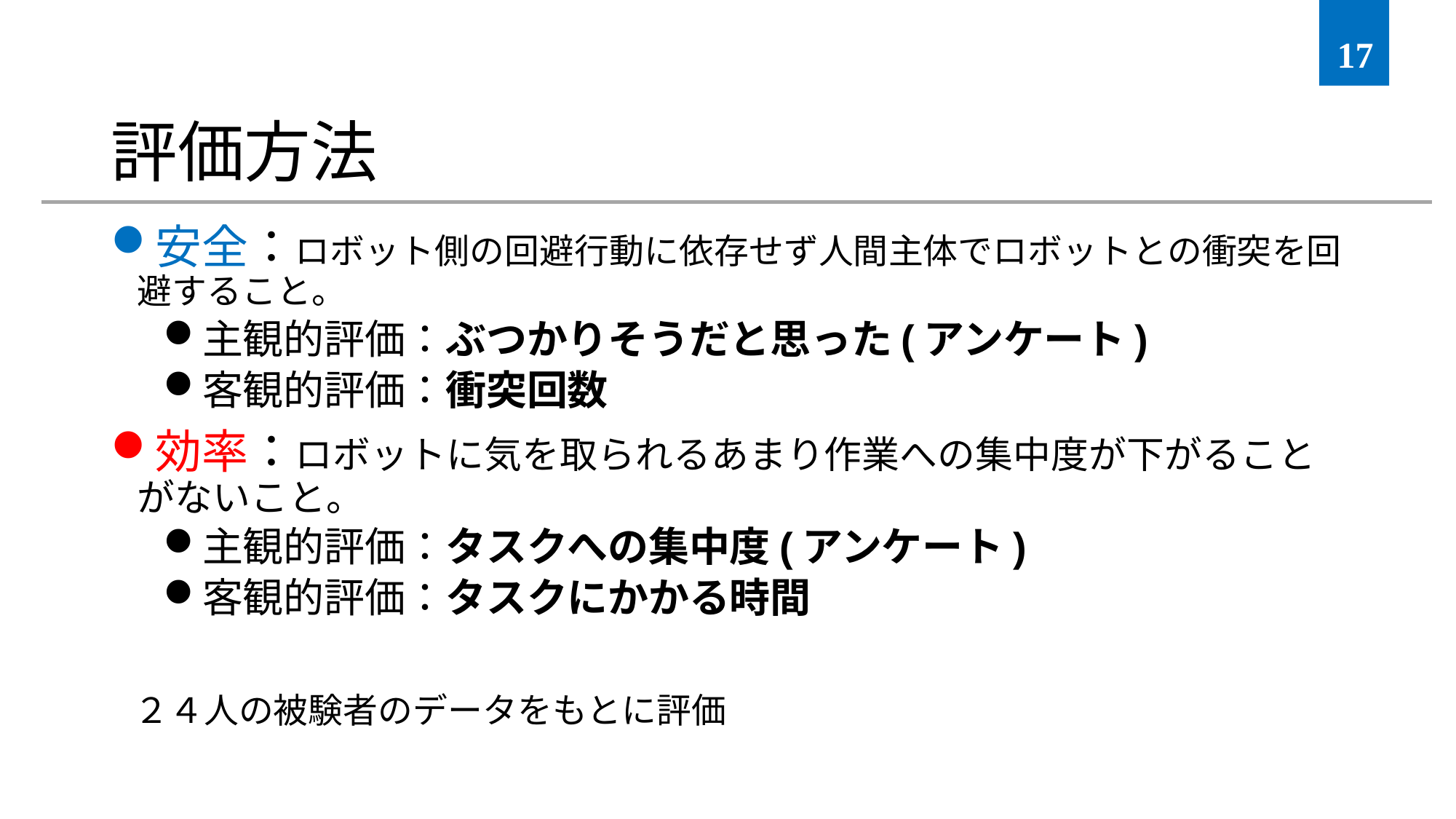

17
# 評価方法
安全：ロボット側の回避行動に依存せず人間主体でロボットとの衝突を回避すること。
主観的評価：ぶつかりそうだと思った(アンケート)
客観的評価：衝突回数
効率：ロボットに気を取られるあまり作業への集中度が下がることがないこと。
主観的評価：タスクへの集中度(アンケート)
客観的評価：タスクにかかる時間

２４人の被験者のデータをもとに評価